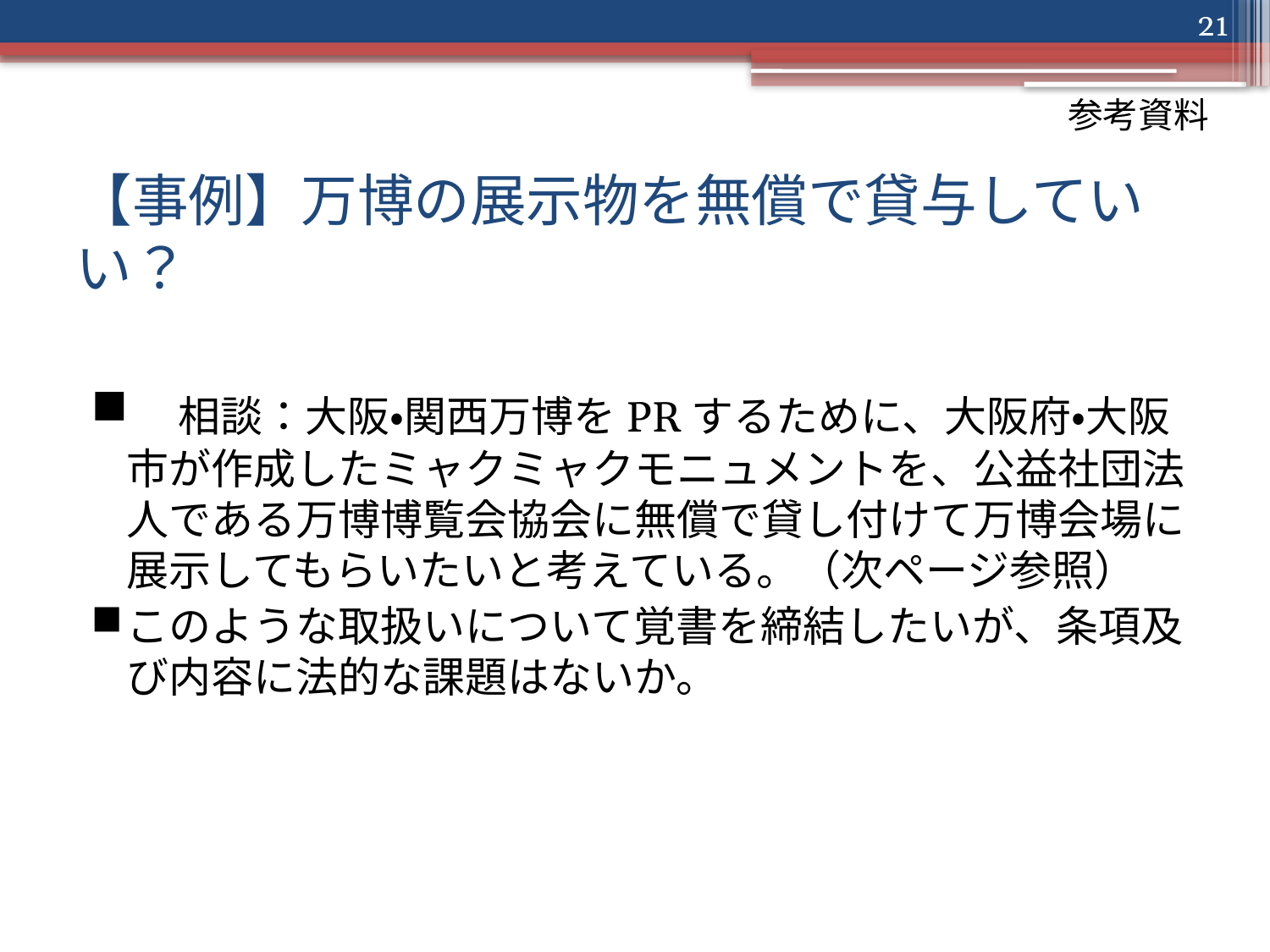

21
参考資料
# 【事例】万博の展示物を無償で貸与していい？

　相談：大阪・関西万博をPRするために、大阪府・大阪市が作成したミャクミャクモニュメントを、公益社団法人である万博博覧会協会に無償で貸し付けて万博会場に展示してもらいたいと考えている。（次ページ参照）
このような取扱いについて覚書を締結したいが、条項及び内容に法的な課題はないか。